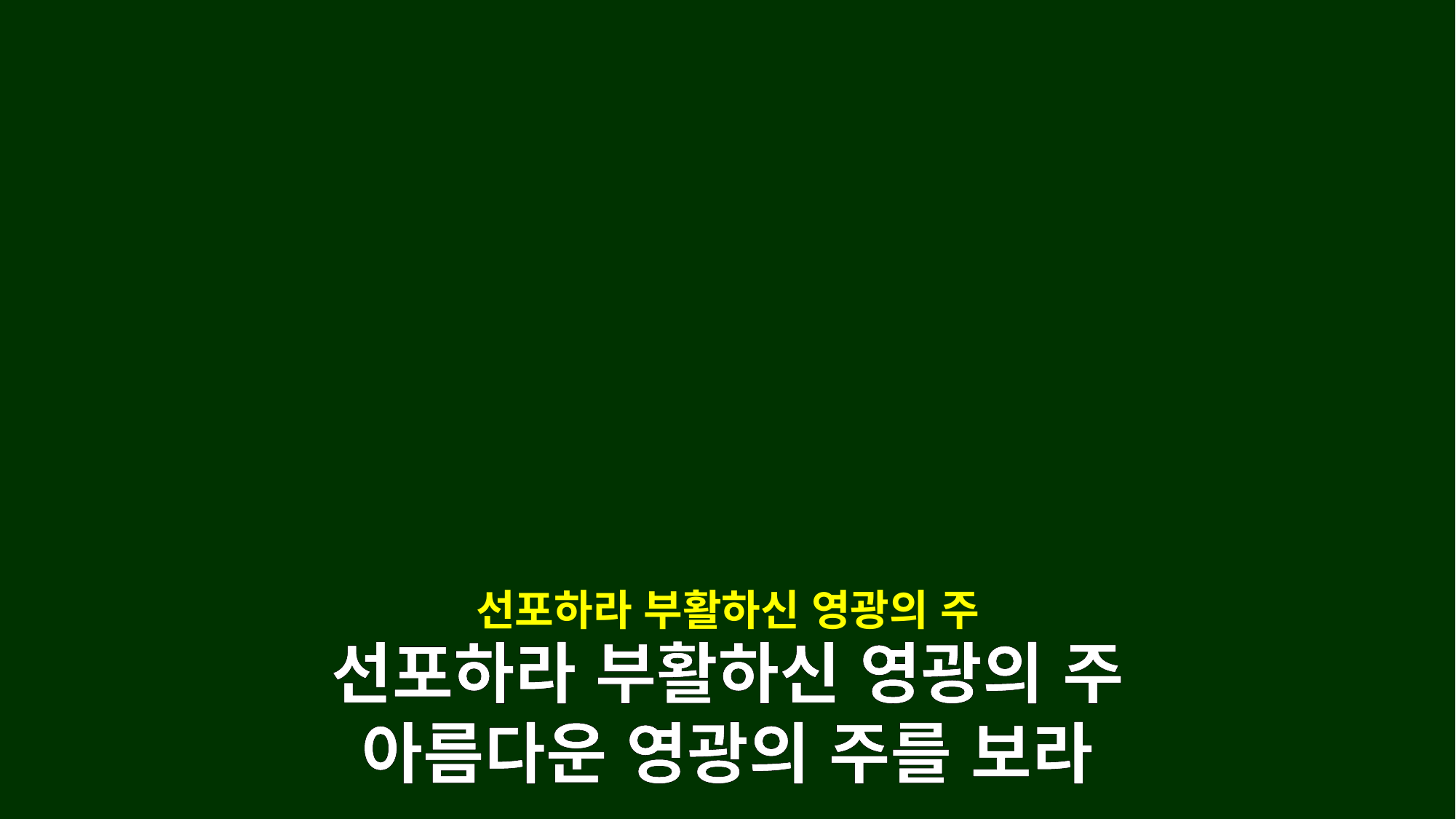

선포하라 부활하신 영광의 주
선포하라 부활하신 영광의 주
아름다운 영광의 주를 보라